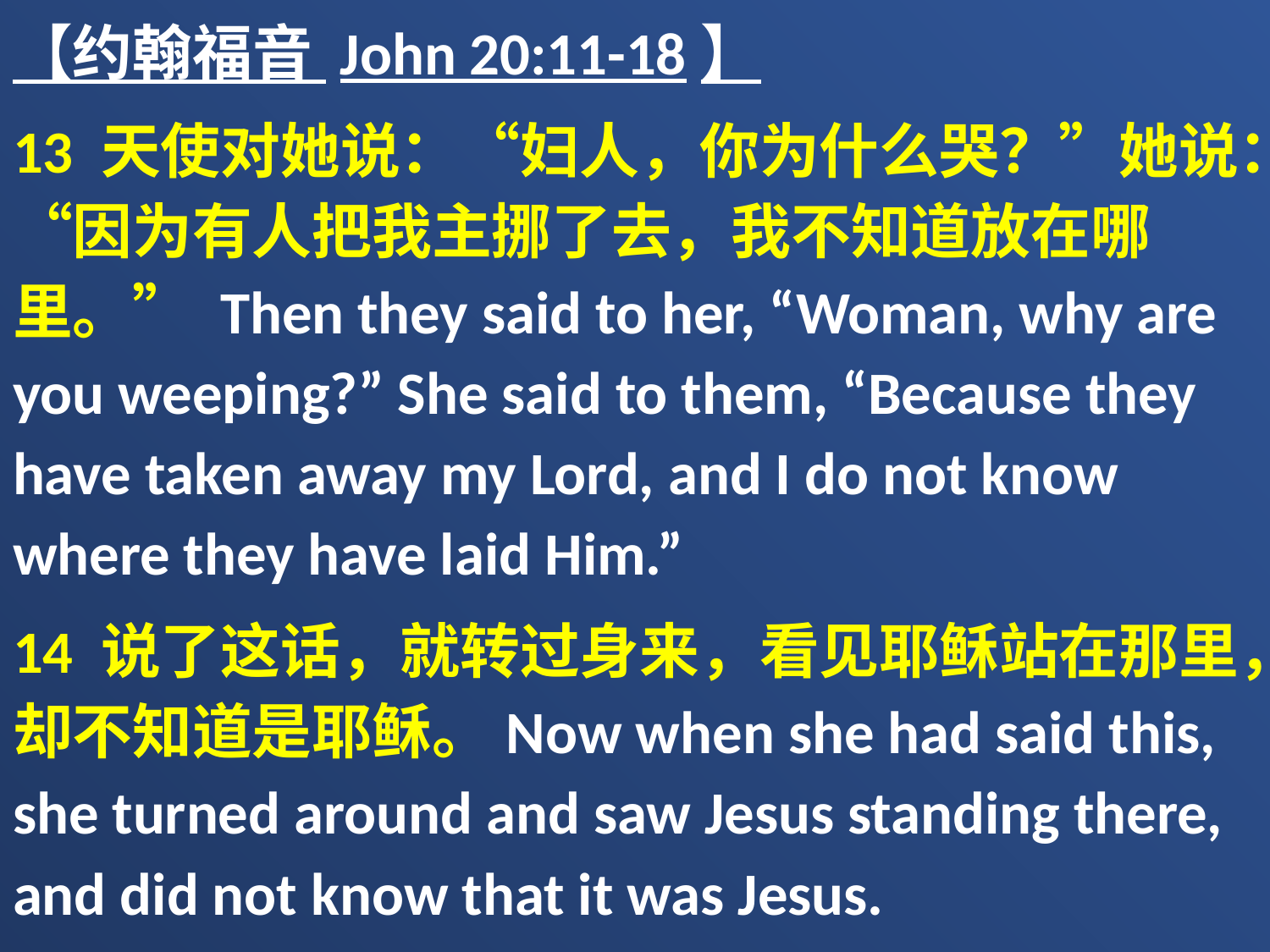

【约翰福音 John 20:11-18】
13 天使对她说：“妇人，你为什么哭？”她说：“因为有人把我主挪了去，我不知道放在哪里。” Then they said to her, “Woman, why are you weeping?” She said to them, “Because they have taken away my Lord, and I do not know where they have laid Him.”
14 说了这话，就转过身来，看见耶稣站在那里，却不知道是耶稣。Now when she had said this, she turned around and saw Jesus standing there, and did not know that it was Jesus.